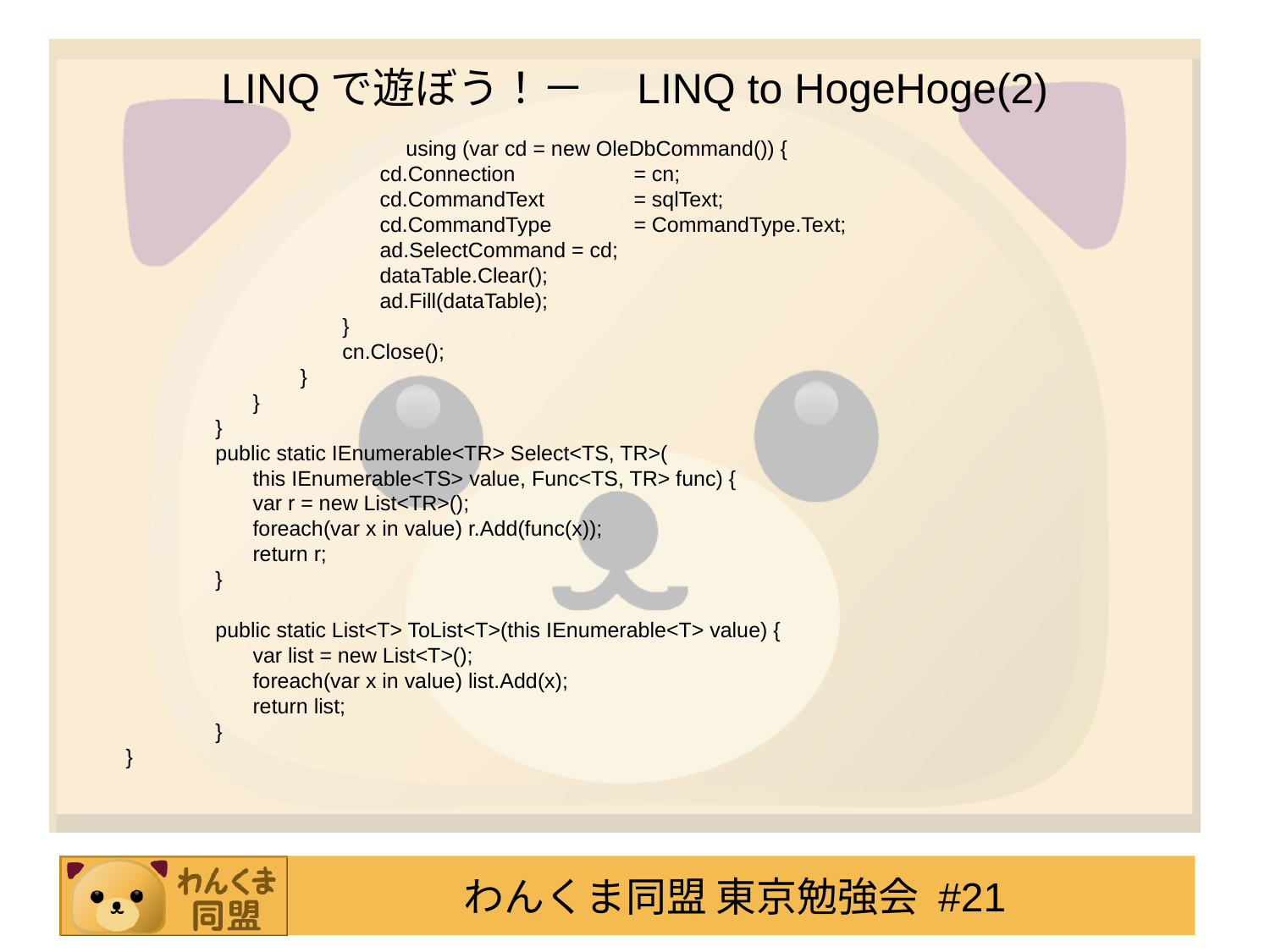

# LINQで遊ぼう！－　LINQ to HogeHoge(2)
　　　　　　	　　　　using (var cd = new OleDbCommand()) {
　　　　　　　　	cd.Connection	= cn;
　　　　　　　　	cd.CommandText	= sqlText;
　　　　　　　　	cd.CommandType	= CommandType.Text;
　　　　　　　　	ad.SelectCommand = cd;
　　　　　　　　	dataTable.Clear();
　　　　　　　　	ad.Fill(dataTable);
	　　　　}
	　　　　cn.Close();
	　　}
　　	}
　　　　}
　　　　public static IEnumerable<TR> Select<TS, TR>(
	this IEnumerable<TS> value, Func<TS, TR> func) {
	var r = new List<TR>();
	foreach(var x in value) r.Add(func(x));
	return r;
　　　　}

　　　　public static List<T> ToList<T>(this IEnumerable<T> value) {
	var list = new List<T>();
	foreach(var x in value) list.Add(x);
	return list;
　　　　}
}